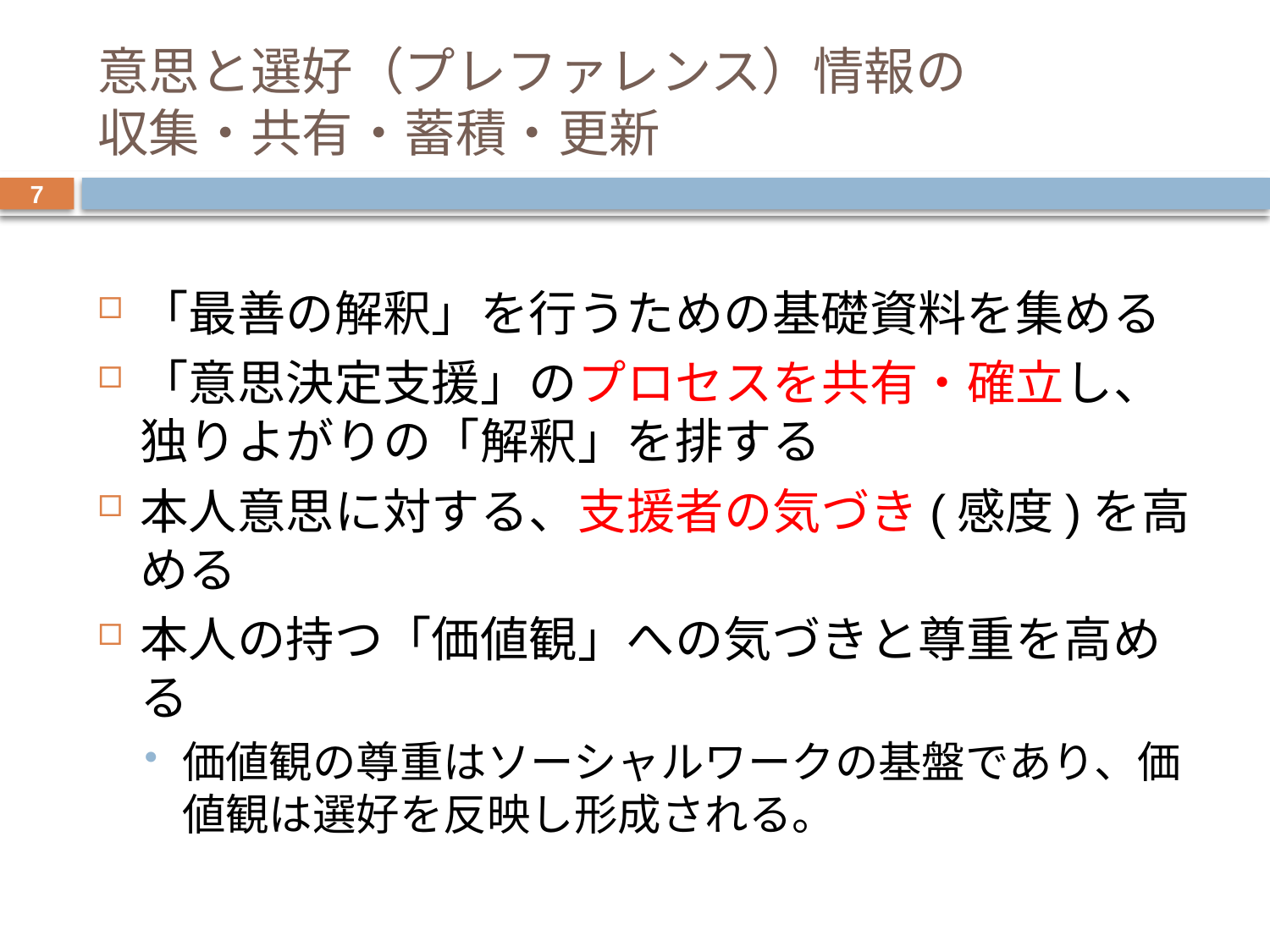

# 意思と選好（プレファレンス）情報の 収集・共有・蓄積・更新
7
「最善の解釈」を行うための基礎資料を集める
「意思決定支援」のプロセスを共有・確立し、独りよがりの「解釈」を排する
本人意思に対する、支援者の気づき(感度)を高める
本人の持つ「価値観」への気づきと尊重を高める
価値観の尊重はソーシャルワークの基盤であり、価値観は選好を反映し形成される。